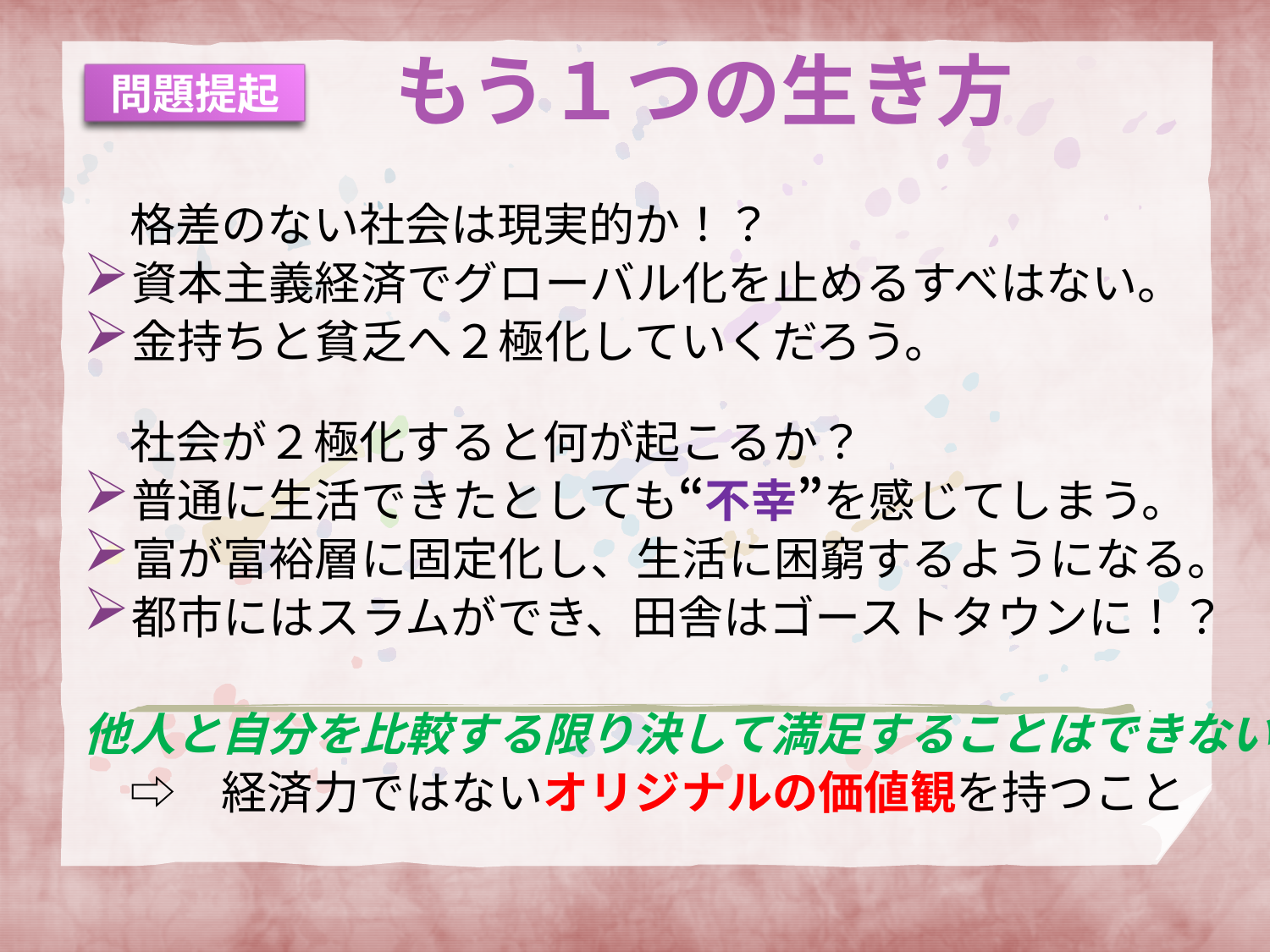

# もう１つの生き方
問題提起
　格差のない社会は現実的か！？
資本主義経済でグローバル化を止めるすべはない。
金持ちと貧乏へ２極化していくだろう。

　社会が２極化すると何が起こるか？
普通に生活できたとしても“不幸”を感じてしまう。
富が富裕層に固定化し、生活に困窮するようになる。
都市にはスラムができ、田舎はゴーストタウンに！？

他人と自分を比較する限り決して満足することはできない。
　⇨　経済力ではないオリジナルの価値観を持つこと